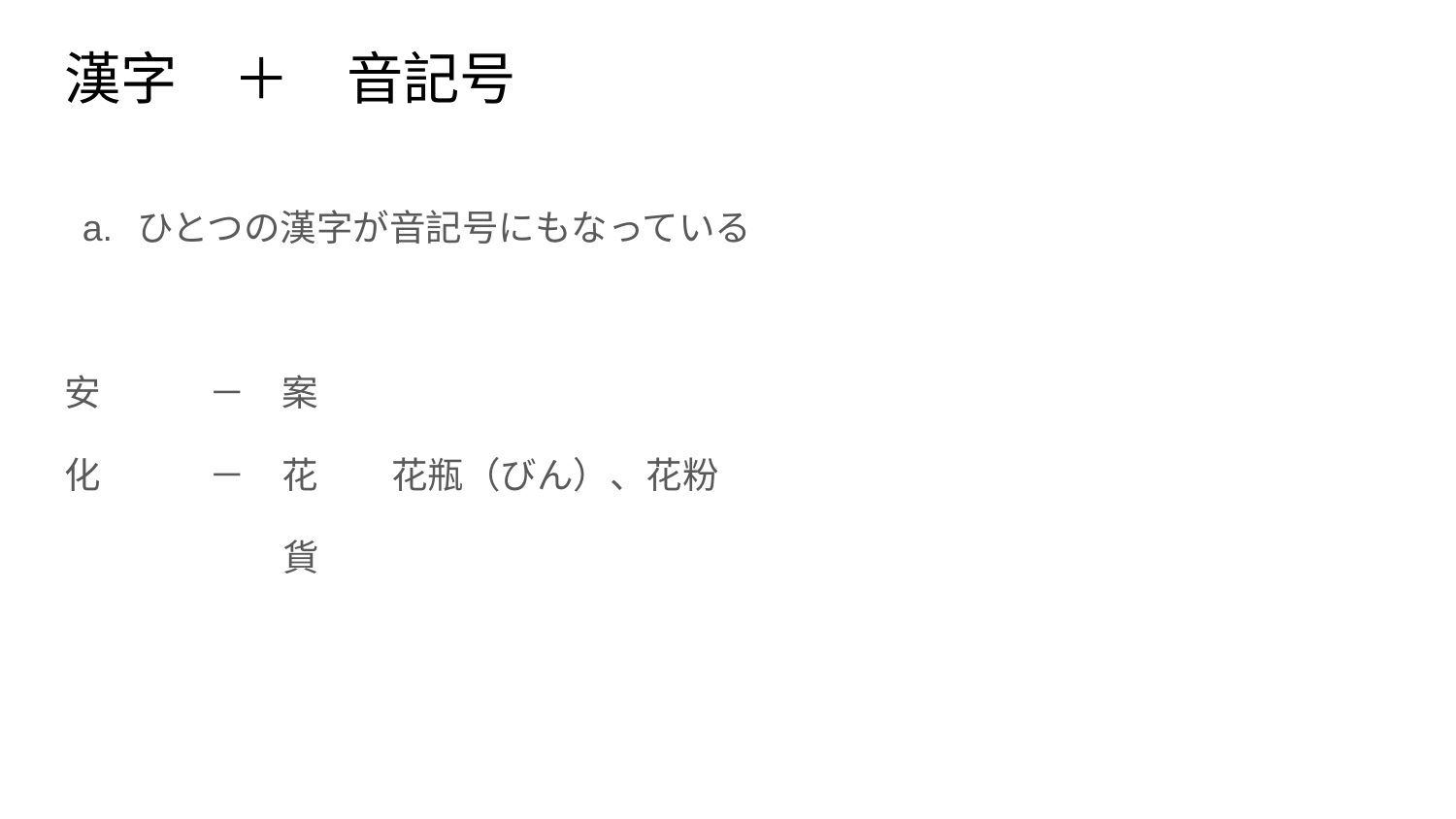

# 漢字　＋　音記号
ひとつの漢字が音記号にもなっている

安　　　－　案
化　　　－　花　　花瓶（びん）、花粉
　　　　　　貨